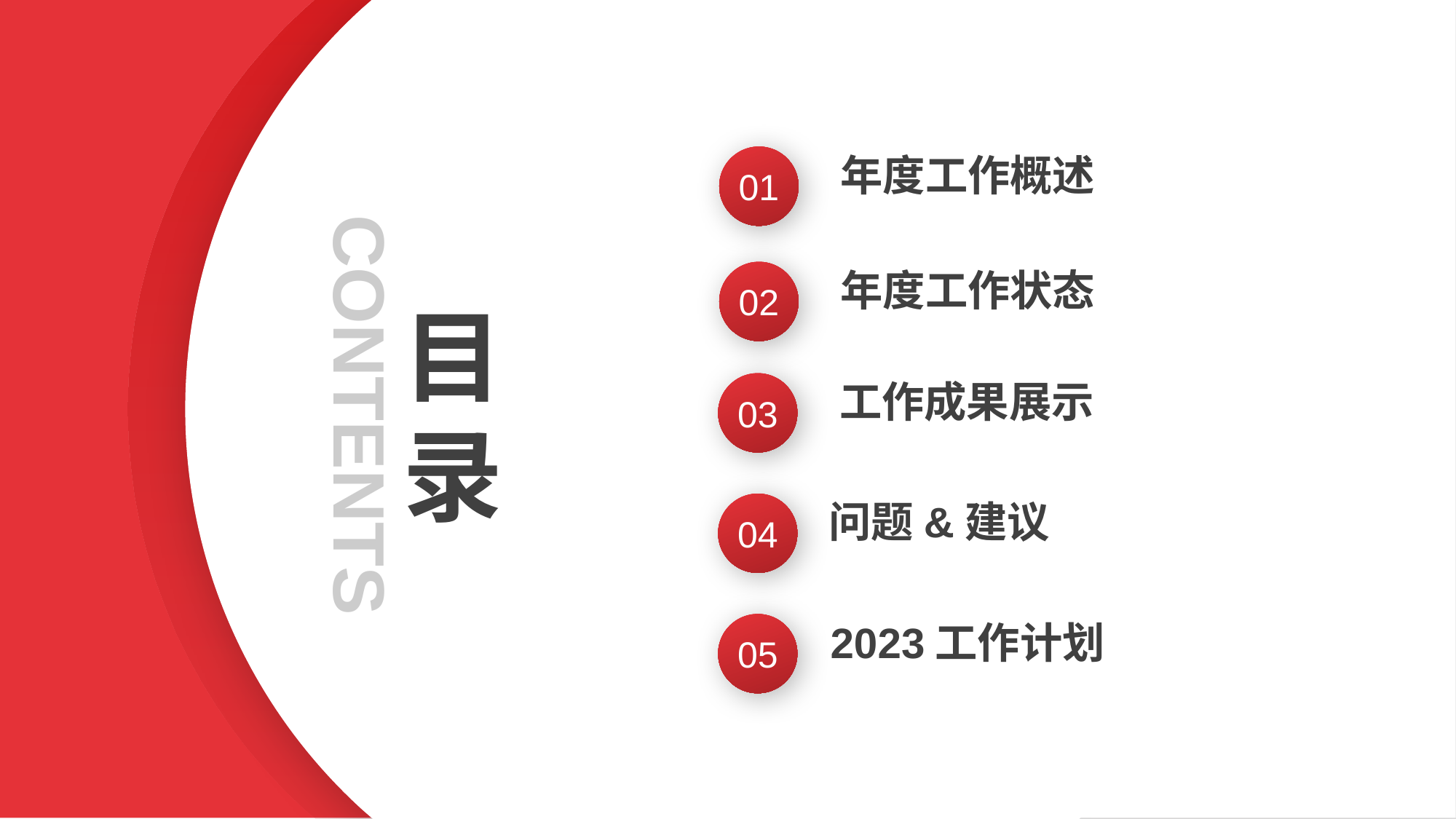

年度工作概述
01
年度工作状态
02
目录
CONTENTS
工作成果展示
03
问题&建议
04
2023工作计划
05